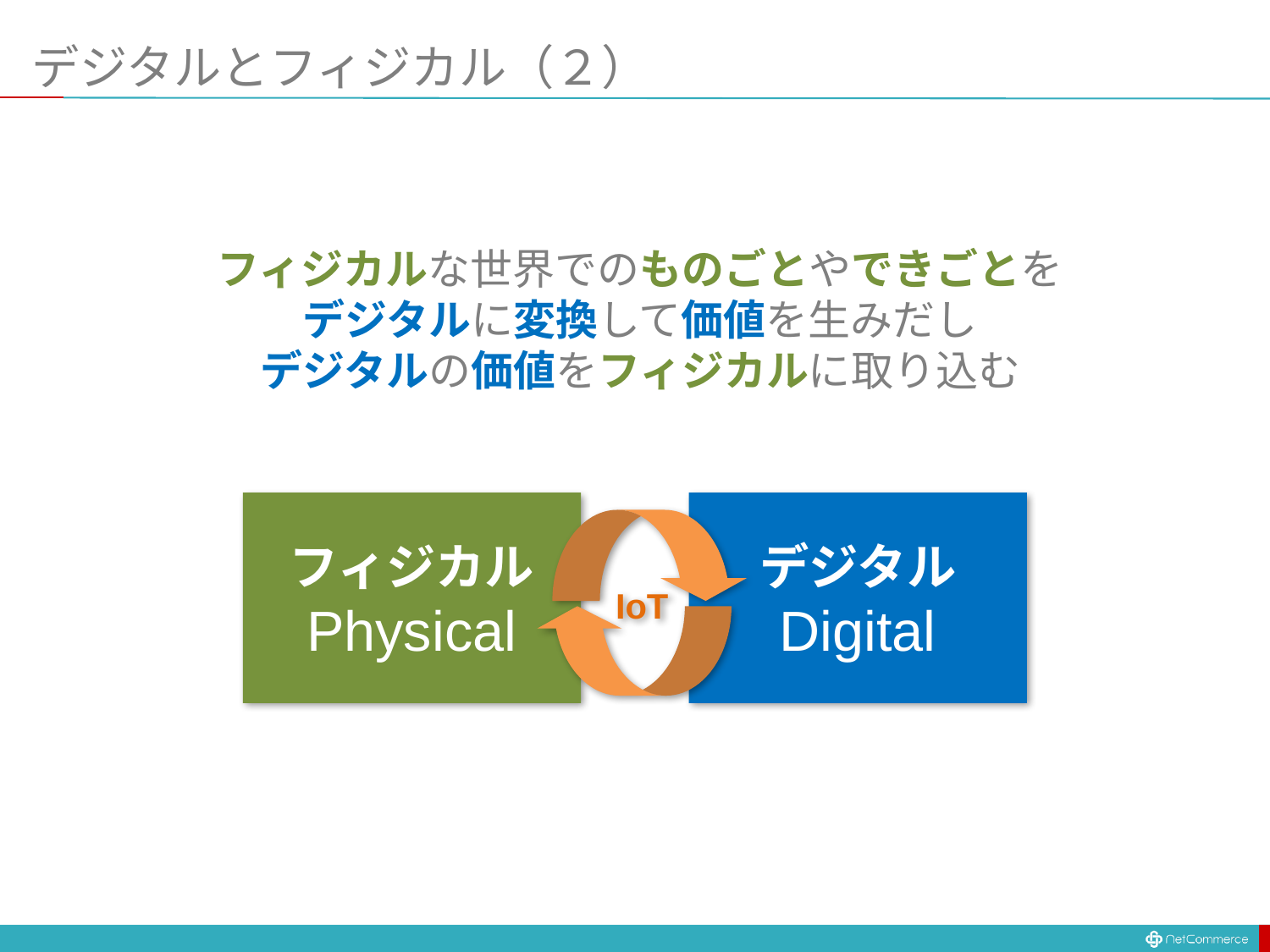

# デジタルとフィジカル（２）
フィジカルな世界でのものごとやできごとを
デジタルに変換して価値を生みだし
デジタルの価値をフィジカルに取り込む

フィジカル
Physical
デジタル
Digital
IoT